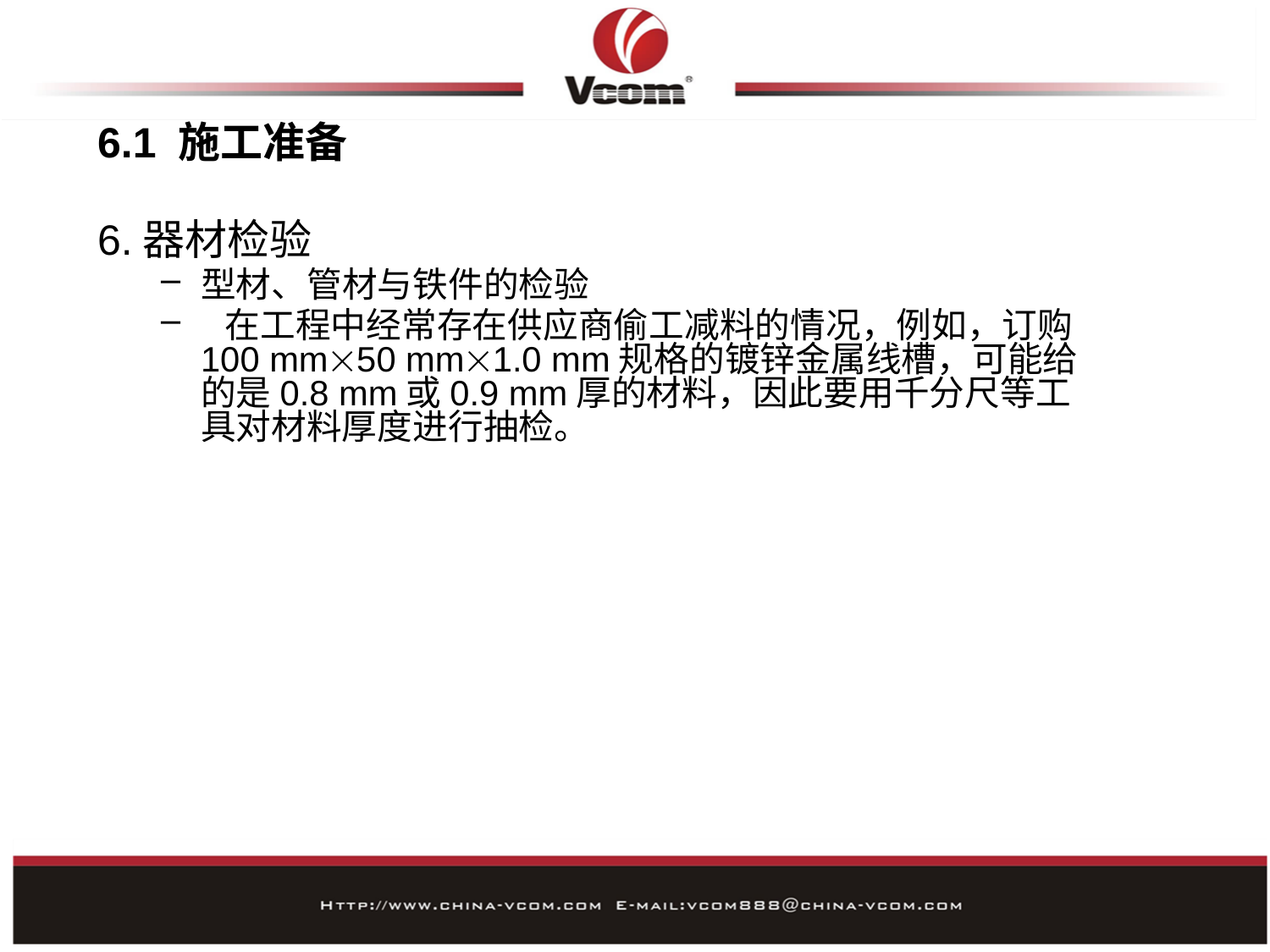

# 6.1 施工准备
6.器材检验
型材、管材与铁件的检验
  在工程中经常存在供应商偷工减料的情况，例如，订购100 mm×50 mm×1.0 mm规格的镀锌金属线槽，可能给的是0.8 mm或0.9 mm厚的材料，因此要用千分尺等工具对材料厚度进行抽检。